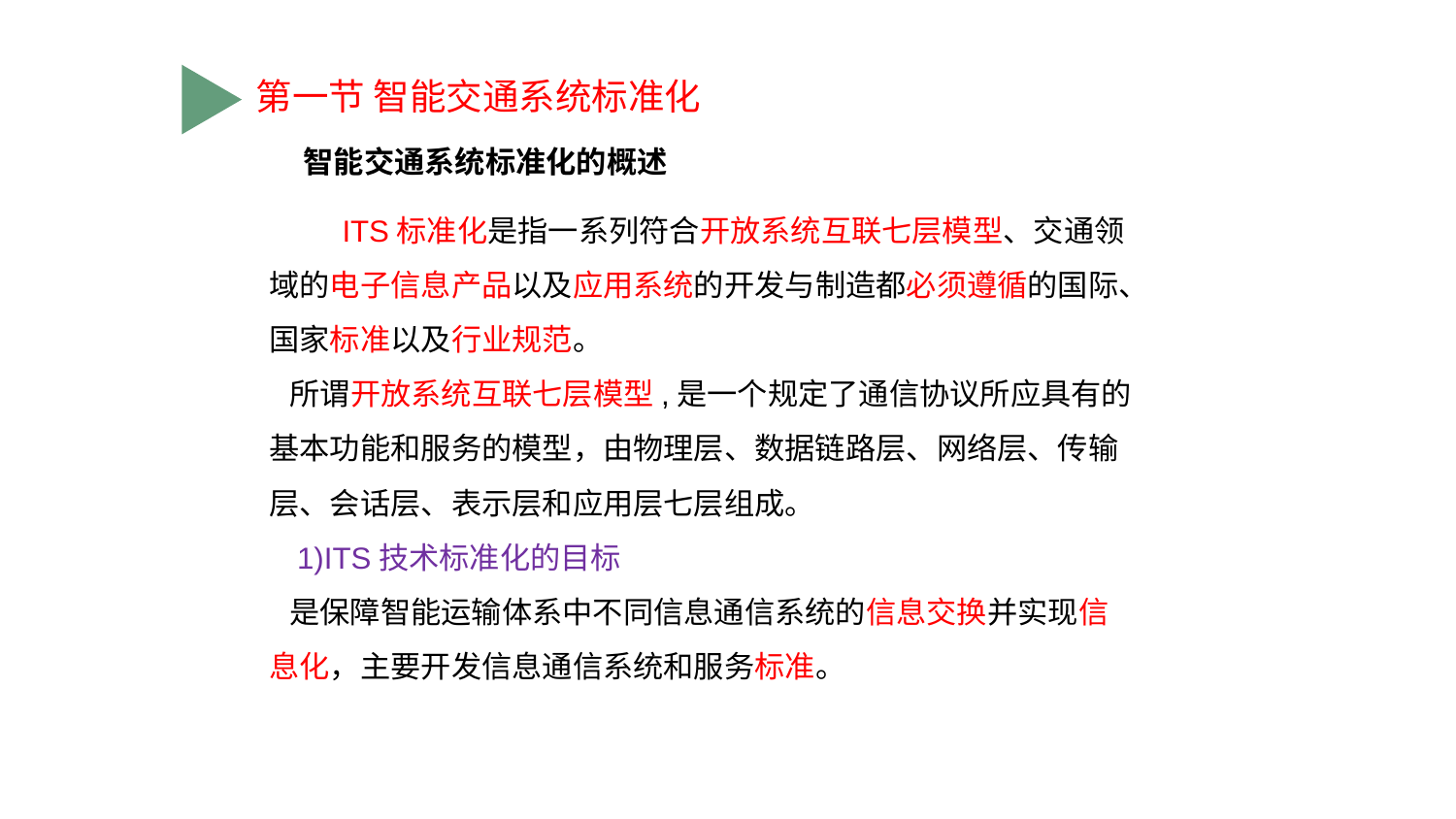

第一节 智能交通系统标准化

智能交通系统标准化的概述
# ITS标准化是指一系列符合开放系统互联七层模型、交通领域的电子信息产品以及应用系统的开发与制造都必须遵循的国际、国家标准以及行业规范。 所谓开放系统互联七层模型,是一个规定了通信协议所应具有的基本功能和服务的模型，由物理层、数据链路层、网络层、传输层、会话层、表示层和应用层七层组成。 1)ITS技术标准化的目标 是保障智能运输体系中不同信息通信系统的信息交换并实现信息化，主要开发信息通信系统和服务标准。